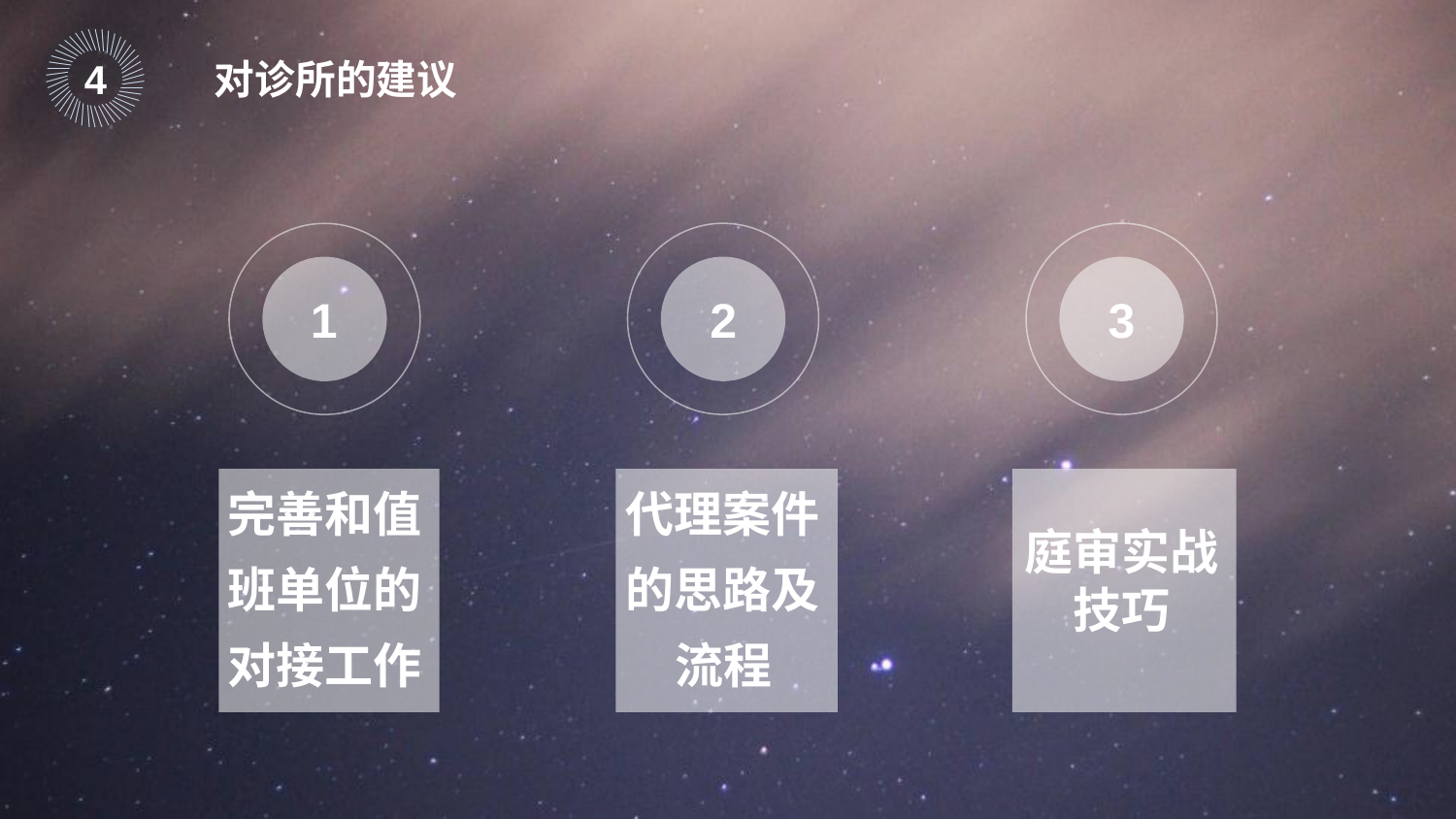

｜
｜
｜
｜
｜
｜
｜
｜
｜
｜
｜
｜
｜
｜
｜
｜
｜
｜
｜
｜
｜
｜
｜
｜
｜
｜
｜
｜
｜
｜
｜
｜
｜
｜
｜
｜
｜
｜
｜
｜
｜
｜
｜
｜
｜
｜
4
对诊所的建议

2

3

1
完善和值班单位的对接工作
代理案件的思路及流程

庭审实战技巧